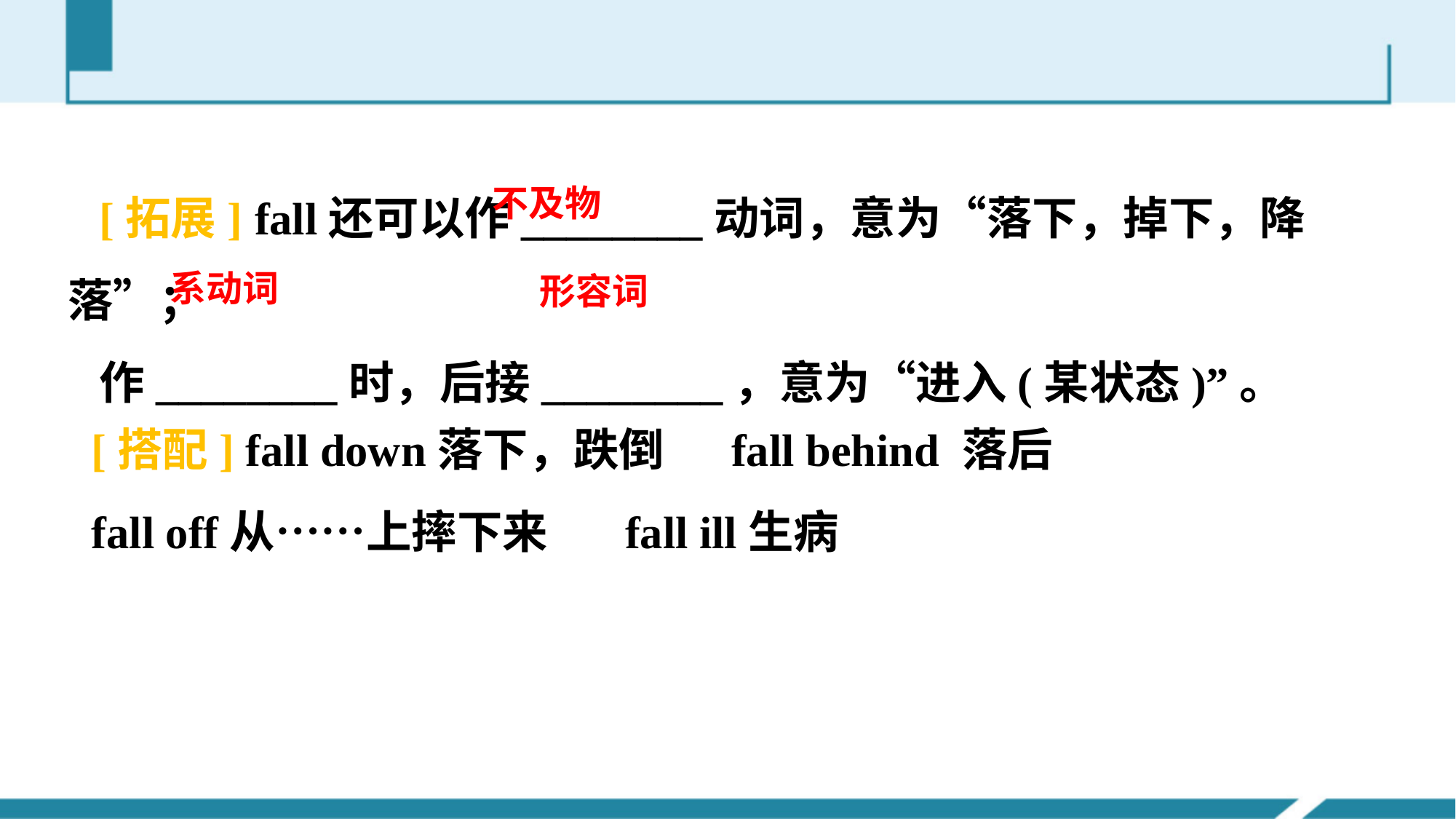

[拓展] fall还可以作________动词，意为“落下，掉下，降落”；
作________时，后接________，意为“进入(某状态)”。
不及物
系动词
形容词
[搭配] fall down落下，跌倒　 fall behind 落后
fall off从……上摔下来　  fall ill生病